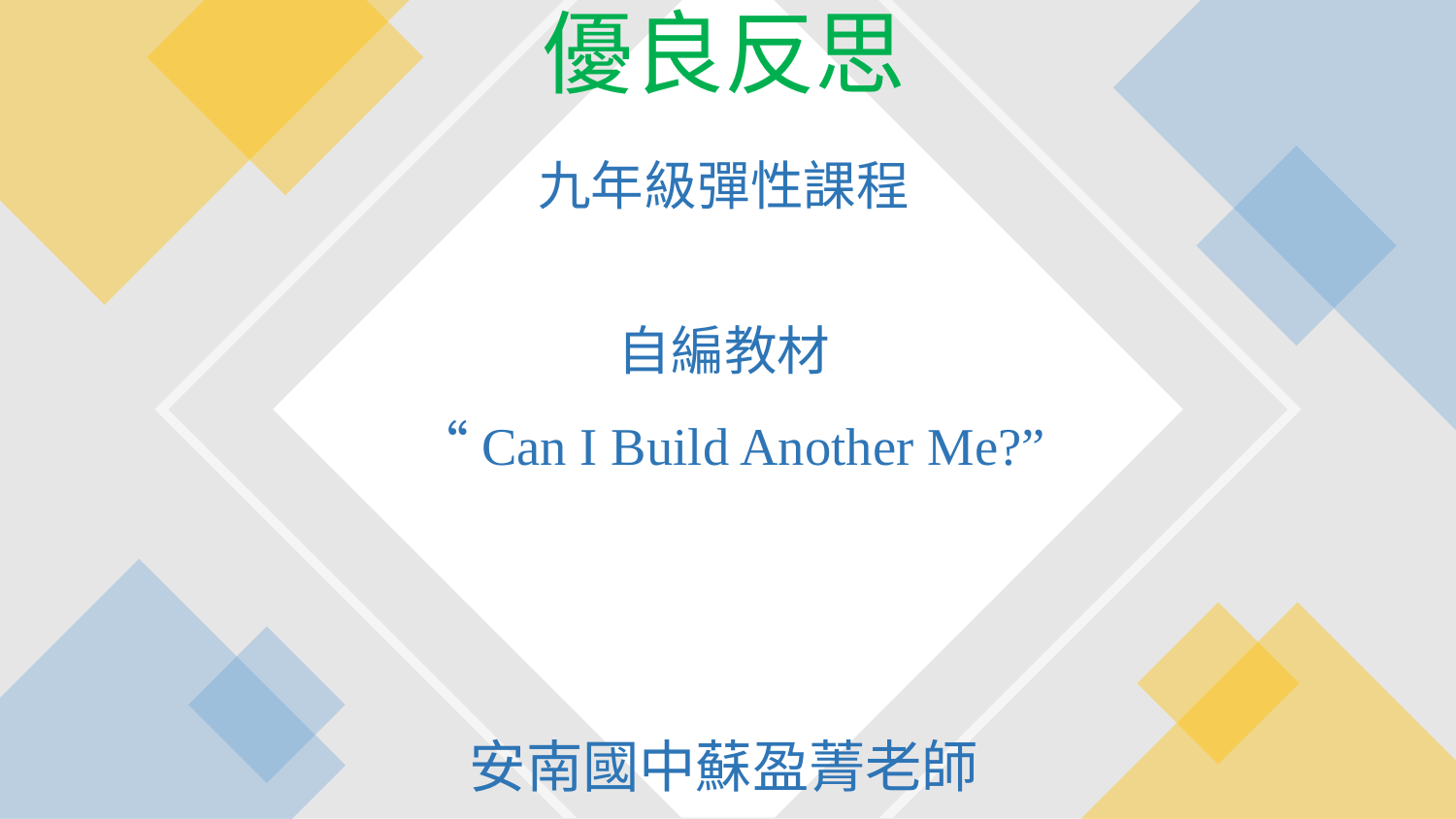

優良反思
九年級彈性課程

自編教材
 “Can I Build Another Me?”

安南國中蘇盈菁老師